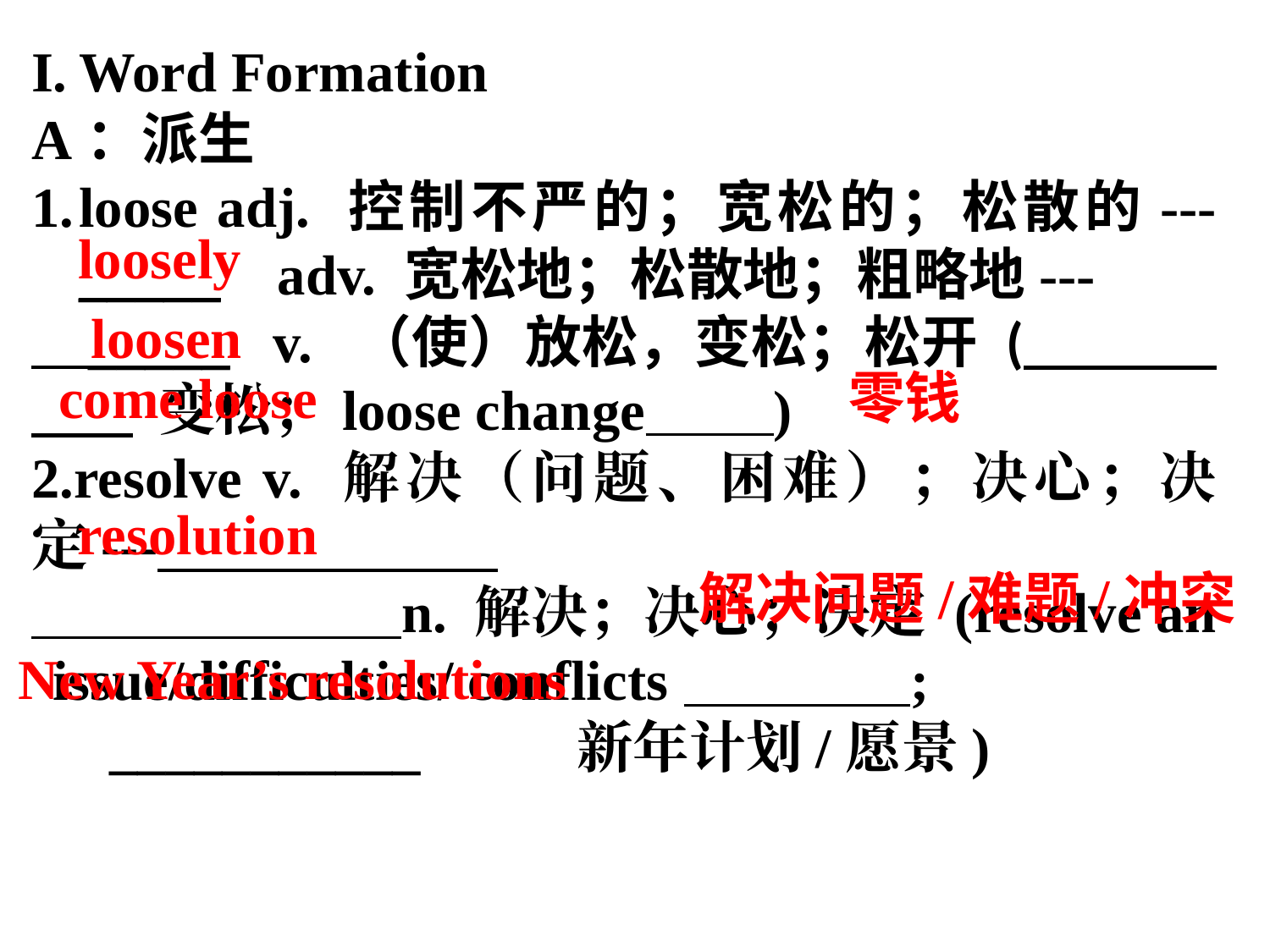

Word Formation
A：派生
loose adj. 控制不严的；宽松的；松散的---_____    adv. 宽松地；松散地；粗略地---
    _____   v.  （使）放松，变松；松开 (                         变松；loose change         )
2.resolve v. 解决（问题、困难）；决心；决定---
                          n. 解决；决心；决定 (resolve an
issue/difficulties/ conflicts                 ;
    ___________          新年计划/愿景)
loosely
loosen
零钱
come loose
resolution
解决问题/难题/冲突
New Year’s resolutions